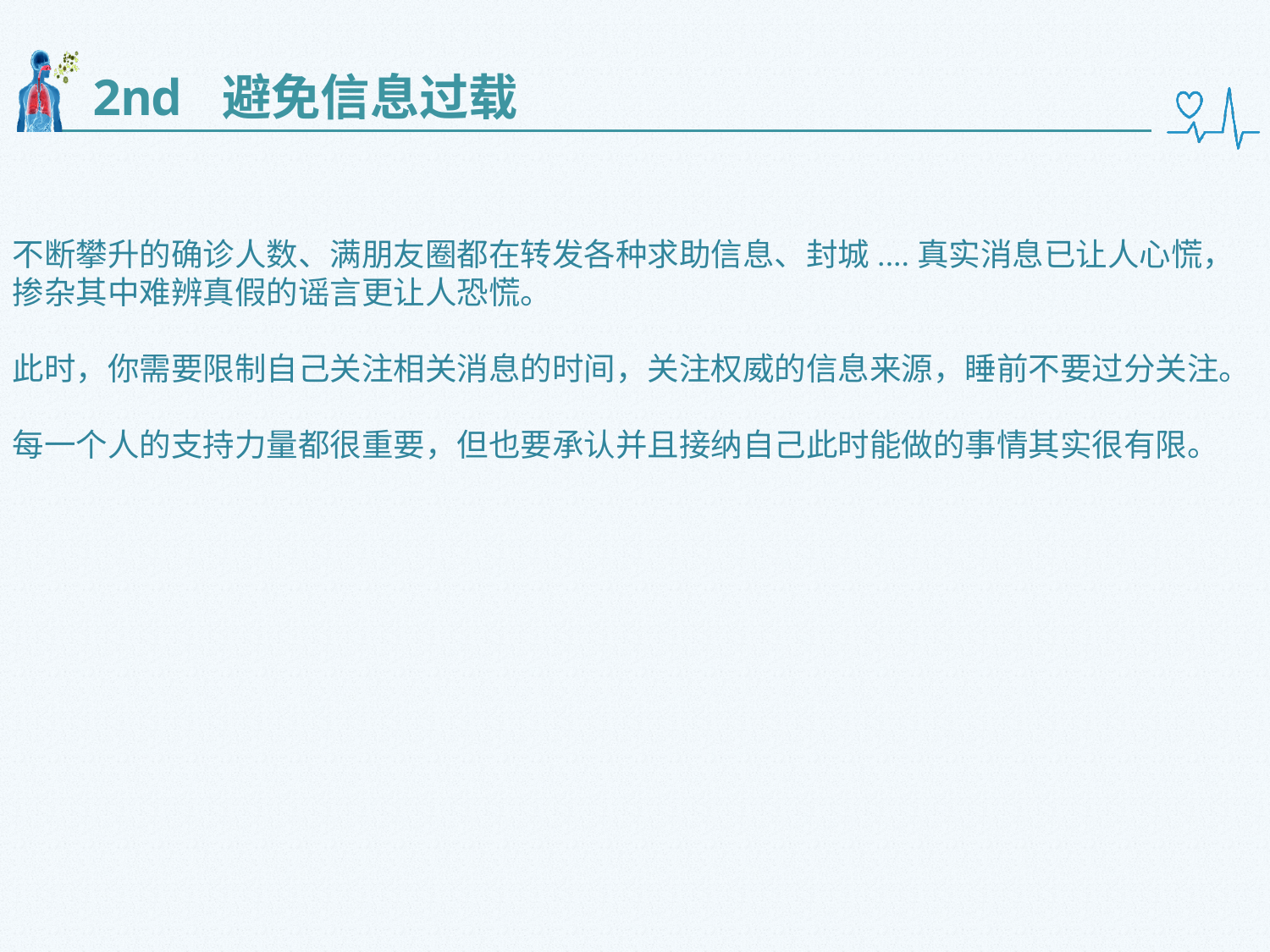

2nd 避免信息过载
不断攀升的确诊人数、满朋友圈都在转发各种求助信息、封城....真实消息已让人心慌，掺杂其中难辨真假的谣言更让人恐慌。
此时，你需要限制自己关注相关消息的时间，关注权威的信息来源，睡前不要过分关注。
每一个人的支持力量都很重要，但也要承认并且接纳自己此时能做的事情其实很有限。